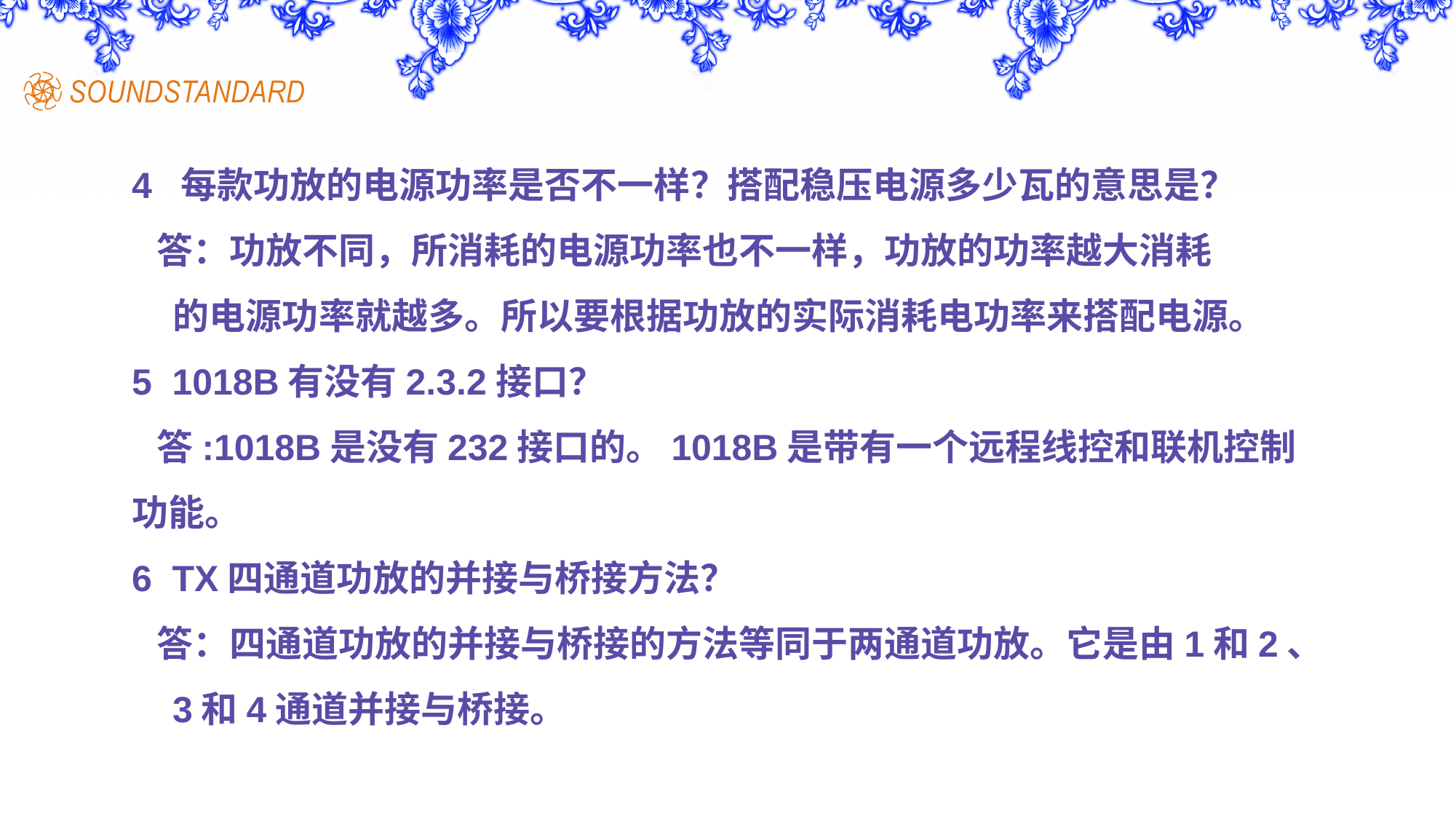

4  每款功放的电源功率是否不一样？搭配稳压电源多少瓦的意思是？
  答：功放不同，所消耗的电源功率也不一样，功放的功率越大消耗
    的电源功率就越多。所以要根据功放的实际消耗电功率来搭配电源。
5  1018B有没有2.3.2接口？
  答:1018B是没有232接口的。1018B是带有一个远程线控和联机控制
功能。
6  TX四通道功放的并接与桥接方法？
  答：四通道功放的并接与桥接的方法等同于两通道功放。它是由1和2、
    3和4通道并接与桥接。